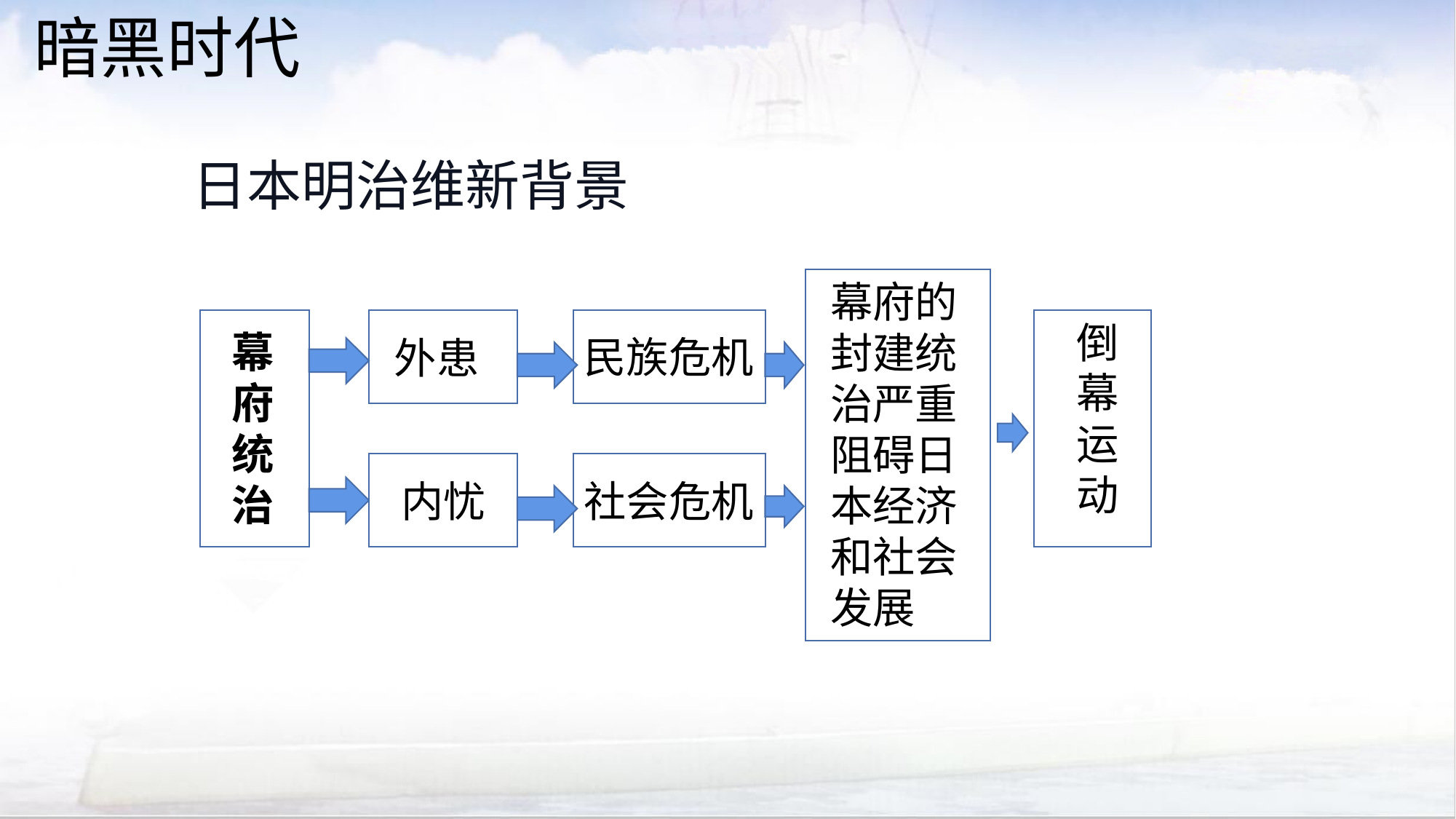

暗黑时代
# 日本明治维新背景

幕府的封建统治严重阻碍日本经济和社会发展

倒幕运动
幕府统治
民族危机
外患

内忧
社会危机